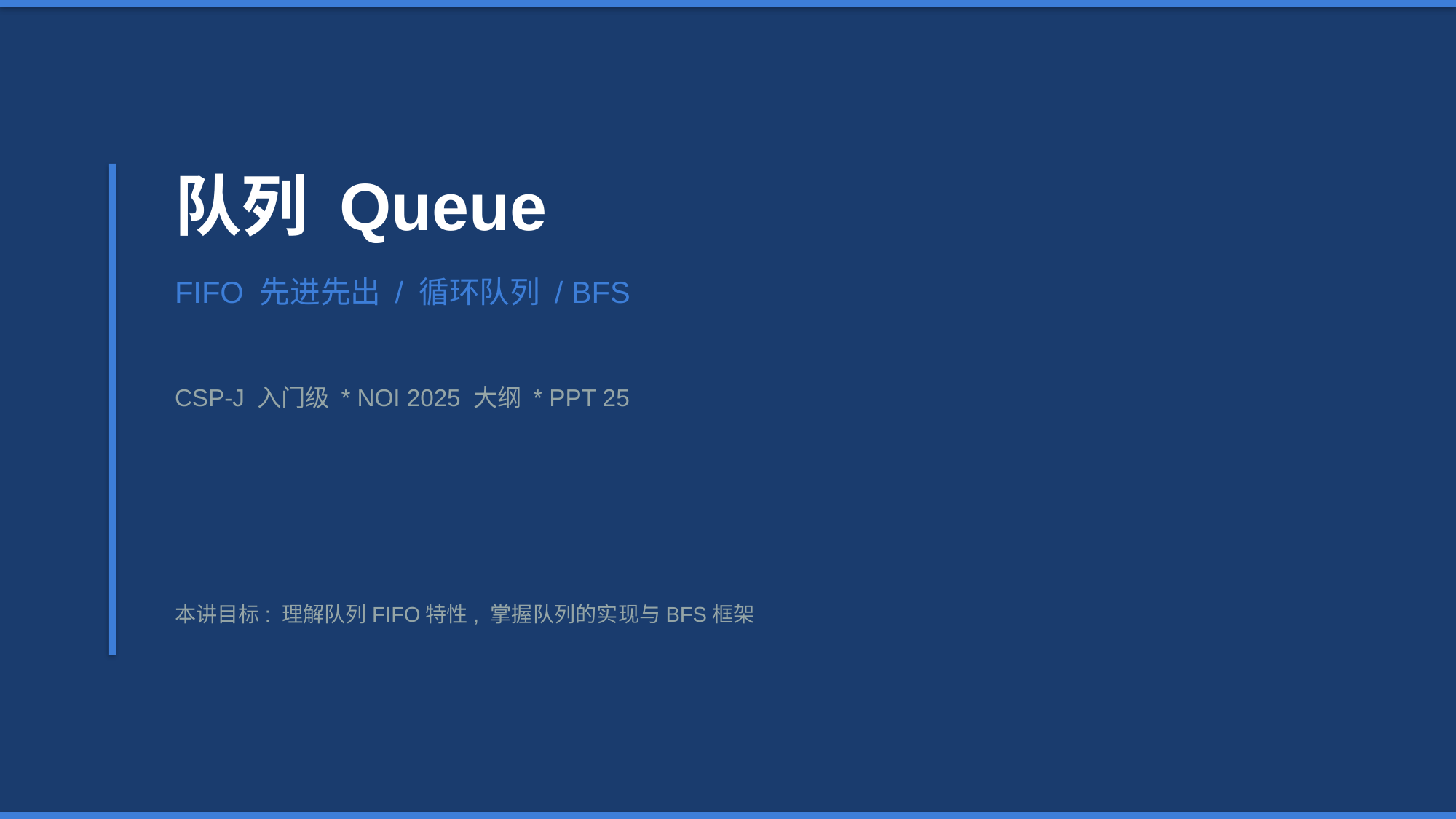

队列 Queue
FIFO 先进先出 / 循环队列 / BFS
CSP-J 入门级 * NOI 2025 大纲 * PPT 25
本讲目标: 理解队列FIFO特性, 掌握队列的实现与BFS框架